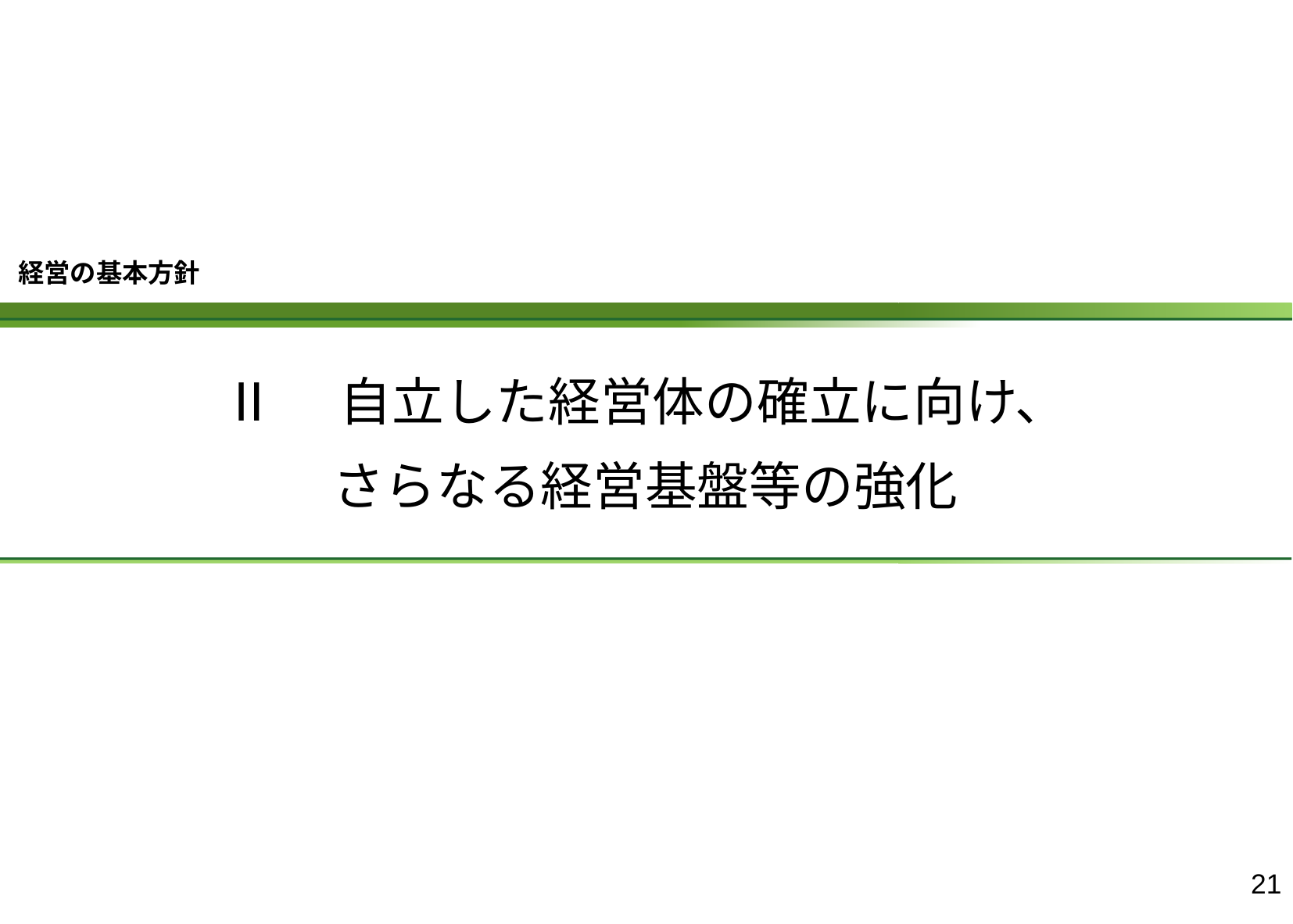

経営の基本方針
経営の基本方針
Ⅱ　自立した経営体の確立に向け、
さらなる経営基盤等の強化
21